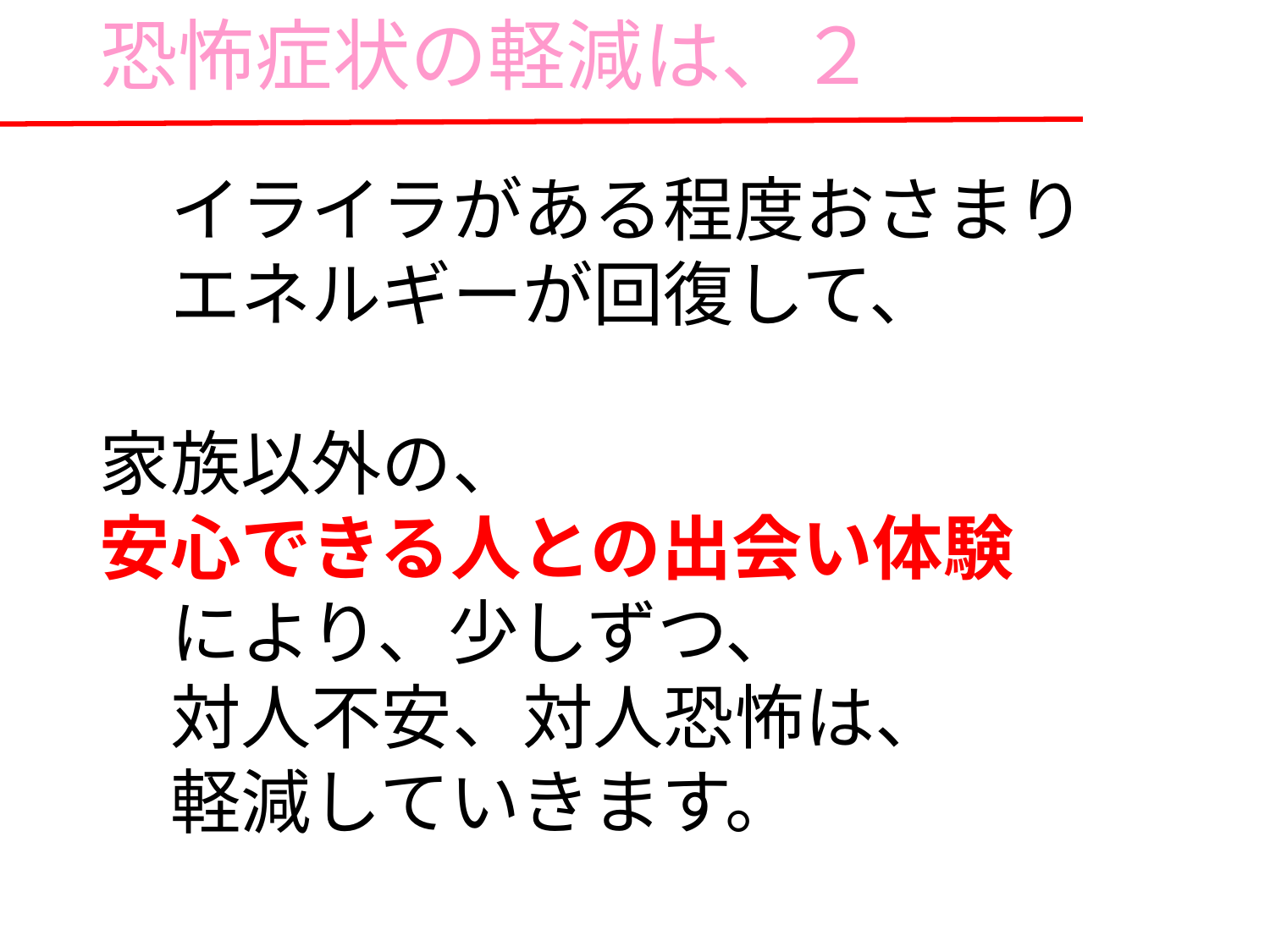

# 恐怖症状の軽減は、２
　イライラがある程度おさまり
　エネルギーが回復して、

家族以外の、
安心できる人との出会い体験
　により、少しずつ、
　対人不安、対人恐怖は、
　軽減していきます。